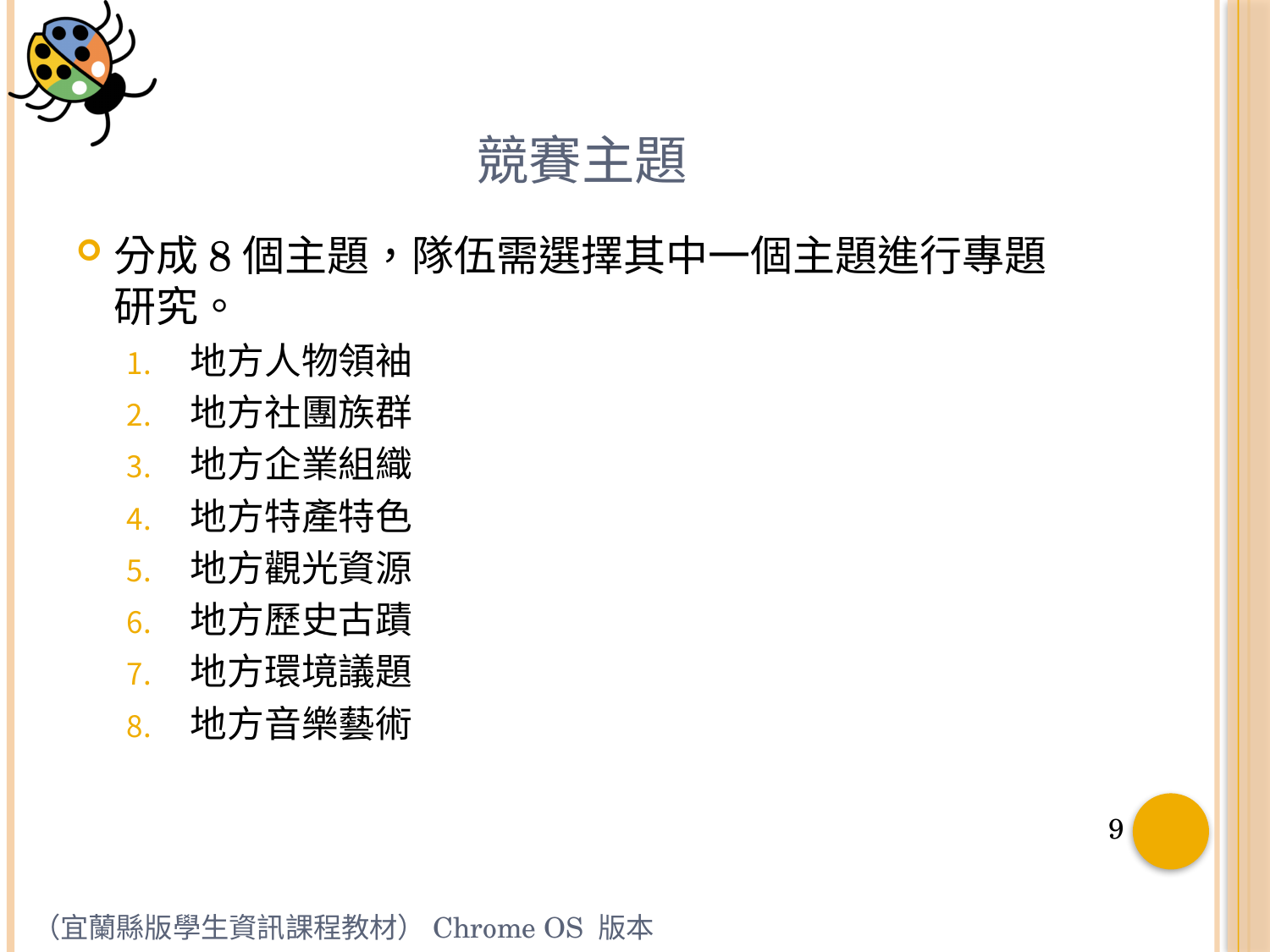

# 競賽主題
分成8個主題，隊伍需選擇其中一個主題進行專題研究。
地方人物領袖
地方社團族群
地方企業組織
地方特產特色
地方觀光資源
地方歷史古蹟
地方環境議題
地方音樂藝術
（宜蘭縣版學生資訊課程教材）Chrome OS 版本